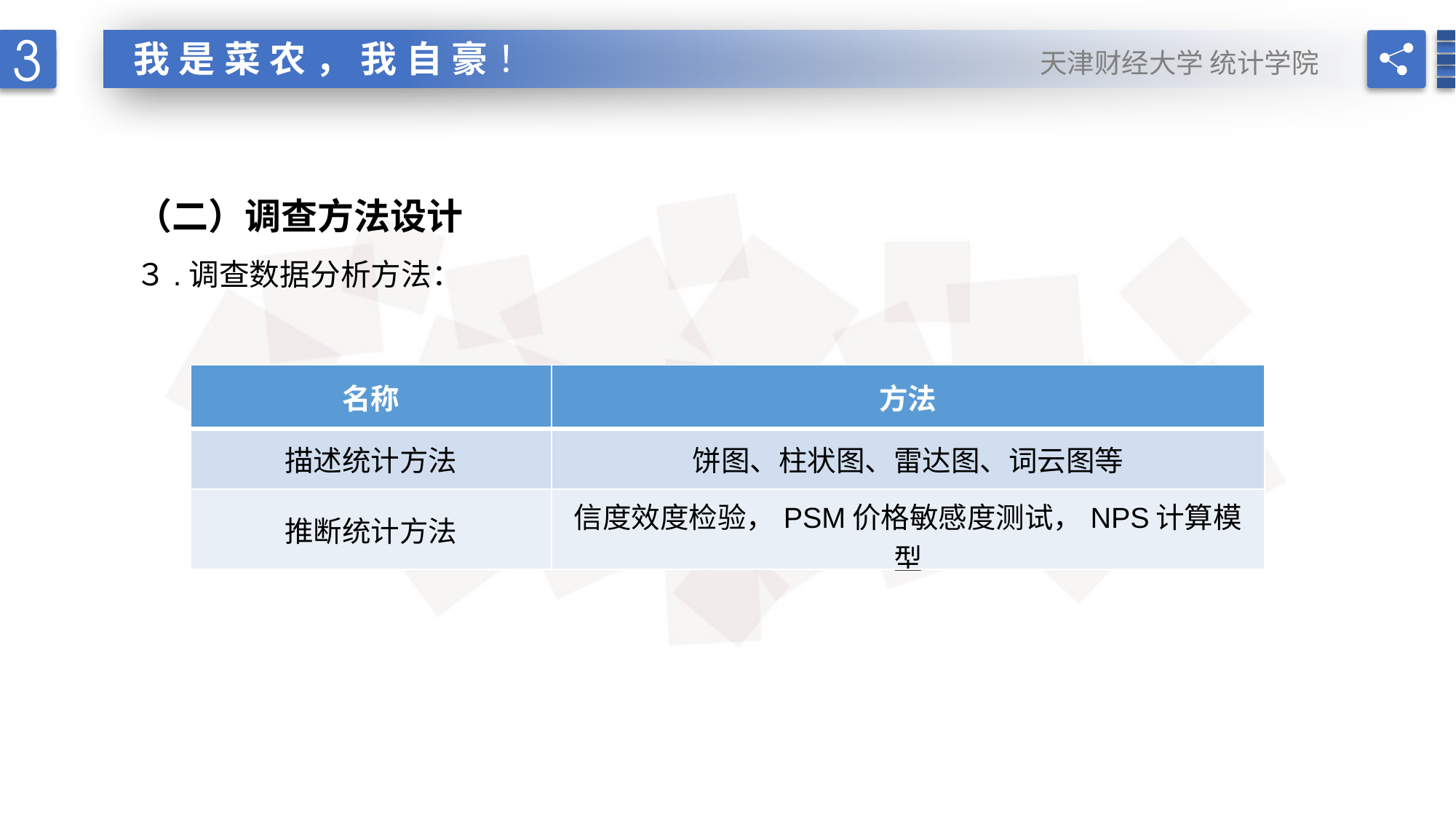

3

天津财经大学 统计学院

我是菜农，我自豪！
（二）调查方法设计
３.调查数据分析方法：
| 名称 | 方法 |
| --- | --- |
| 描述统计方法 | 饼图、柱状图、雷达图、词云图等 |
| 推断统计方法 | 信度效度检验，PSM价格敏感度测试，NPS计算模型 |